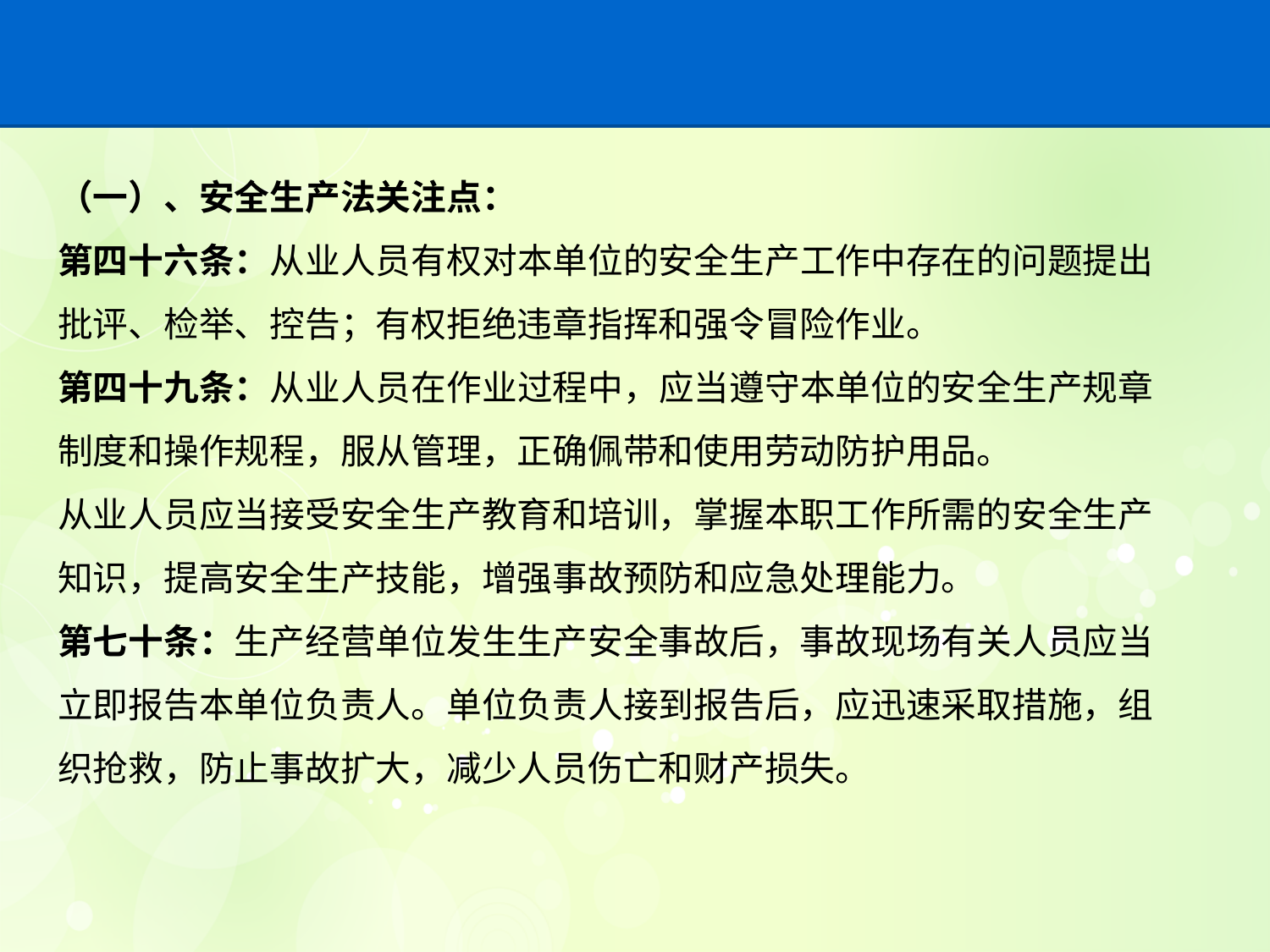

# （一）、安全生产法关注点： 第四十六条：从业人员有权对本单位的安全生产工作中存在的问题提出批评、检举、控告；有权拒绝违章指挥和强令冒险作业。 第四十九条：从业人员在作业过程中，应当遵守本单位的安全生产规章制度和操作规程，服从管理，正确佩带和使用劳动防护用品。 从业人员应当接受安全生产教育和培训，掌握本职工作所需的安全生产知识，提高安全生产技能，增强事故预防和应急处理能力。 第七十条：生产经营单位发生生产安全事故后，事故现场有关人员应当立即报告本单位负责人。单位负责人接到报告后，应迅速采取措施，组织抢救，防止事故扩大，减少人员伤亡和财产损失。